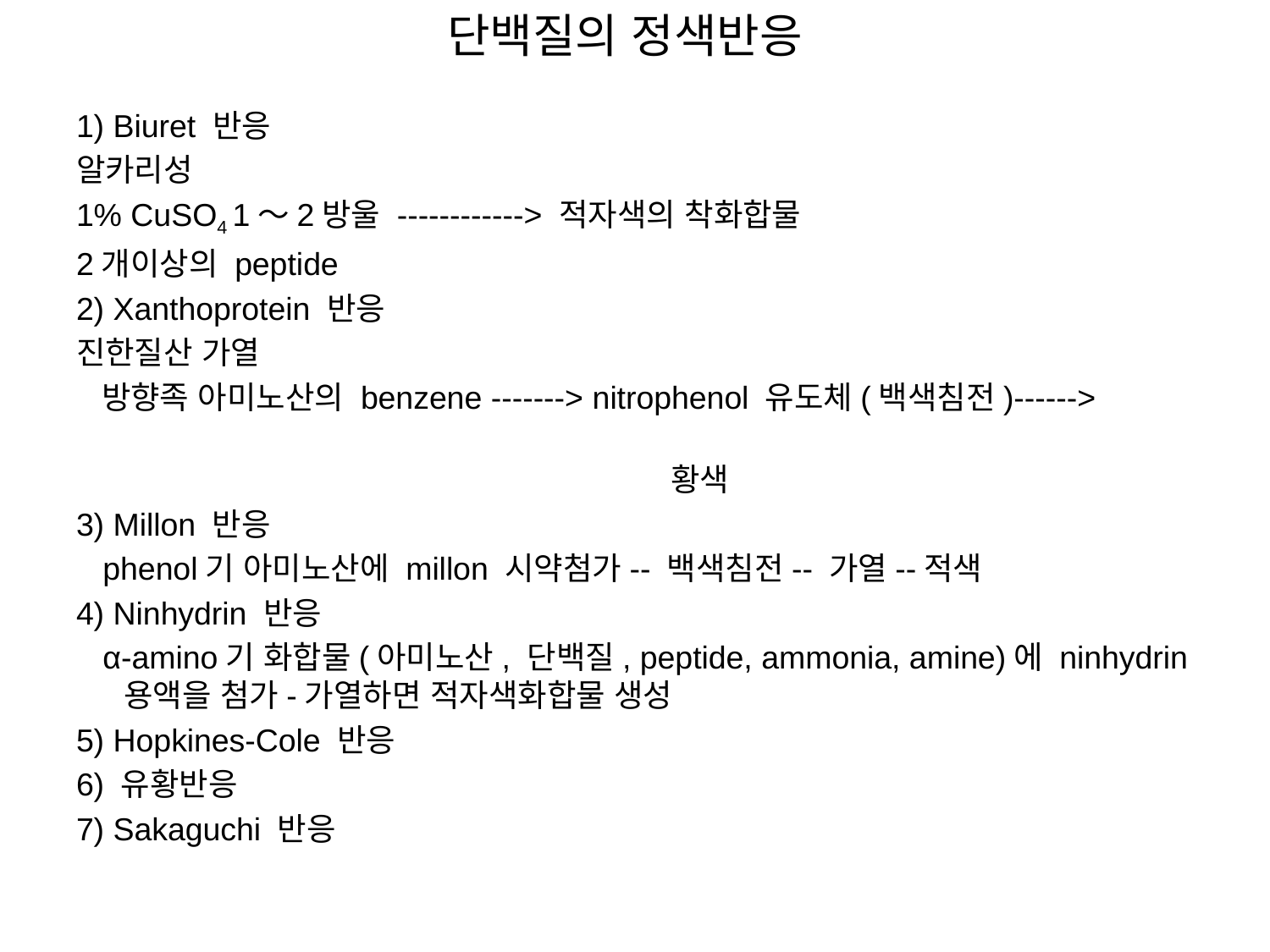

# 단백질의 정색반응
1) Biuret 반응
알카리성
1% CuSO4 1～2방울 ------------> 적자색의 착화합물
2개이상의 peptide
2) Xanthoprotein 반응
진한질산 가열
  방향족 아미노산의 benzene -------> nitrophenol 유도체(백색침전)------>
                                                                  황색
3) Millon 반응
   phenol기 아미노산에 millon 시약첨가-- 백색침전-- 가열--적색
4) Ninhydrin 반응
   α-amino기 화합물(아미노산, 단백질, peptide, ammonia, amine)에 ninhydrin 용액을 첨가-가열하면 적자색화합물 생성
5) Hopkines-Cole 반응
6) 유황반응
7) Sakaguchi 반응